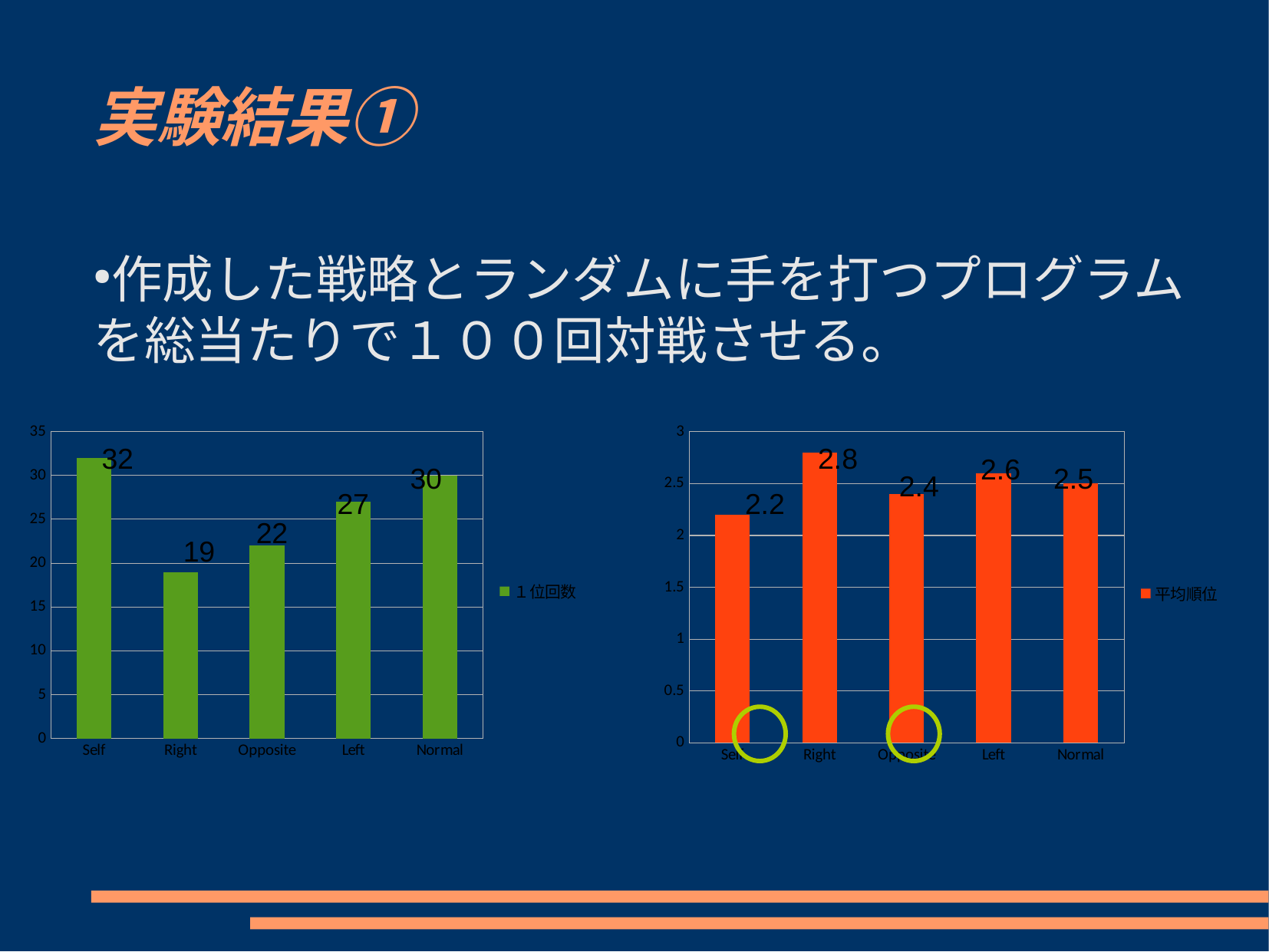

実験結果①
作成した戦略とランダムに手を打つプログラムを総当たりで１００回対戦させる。

### Chart

| Category |  |
|---|---|
| Self | 32.0 |
| Right | 19.0 |
| Opposite | 22.0 |
| Left | 27.0 |
| Normal | 30.0 |

### Chart

| Category |  |
|---|---|
| Self | 2.2 |
| Right | 2.8 |
| Opposite | 2.4 |
| Left | 2.6 |
| Normal | 2.5 |
32
2.8
2.6
30
2.5
2.4
27
2.2
22
19